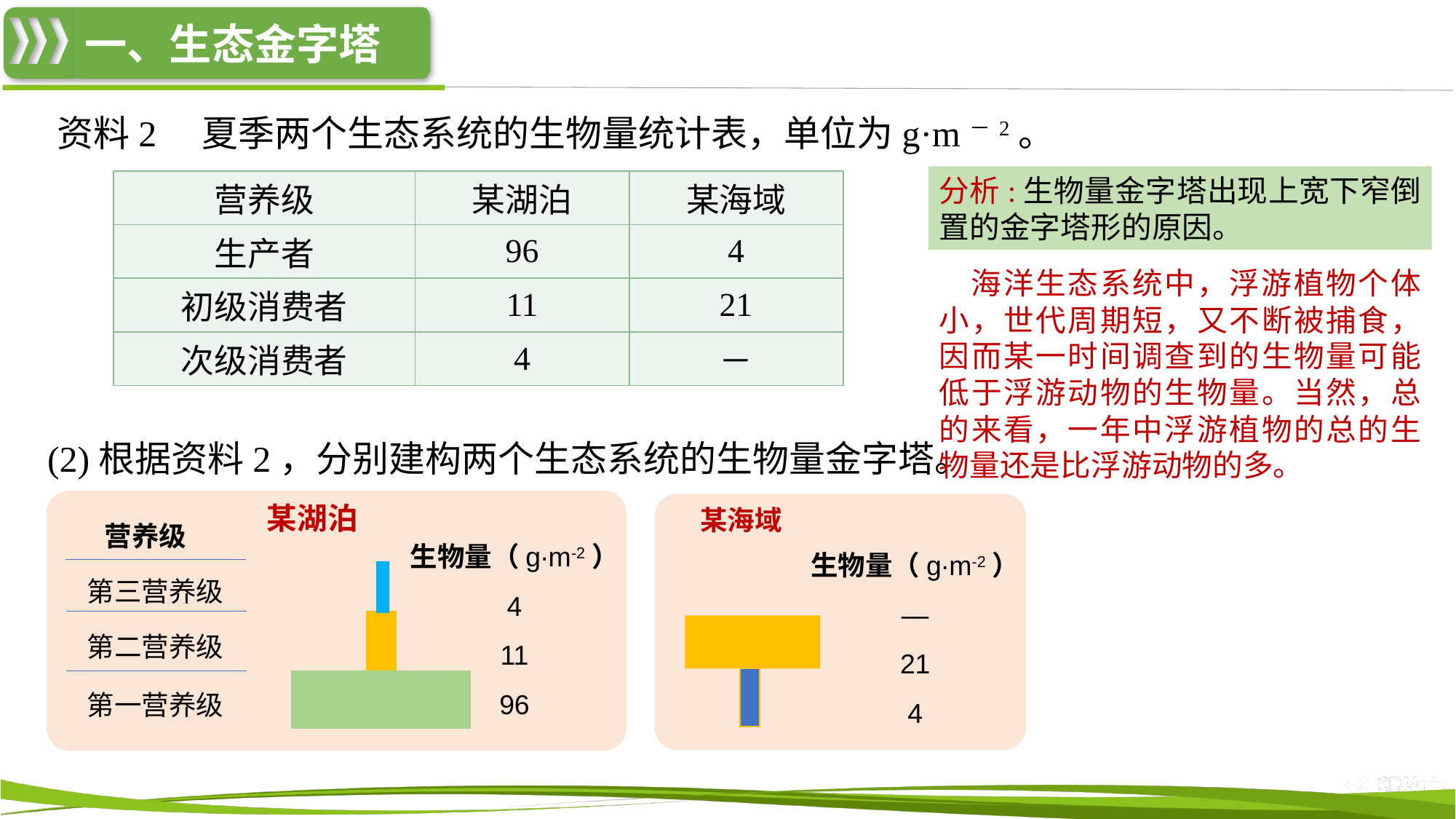

资料2　夏季两个生态系统的生物量统计表，单位为g·m－2。
分析:生物量金字塔出现上宽下窄倒置的金字塔形的原因。
| 营养级 | 某湖泊 | 某海域 |
| --- | --- | --- |
| 生产者 | 96 | 4 |
| 初级消费者 | 11 | 21 |
| 次级消费者 | 4 | － |
　海洋生态系统中，浮游植物个体小，世代周期短，又不断被捕食，因而某一时间调查到的生物量可能低于浮游动物的生物量。当然，总的来看，一年中浮游植物的总的生物量还是比浮游动物的多。
(2)根据资料2，分别建构两个生态系统的生物量金字塔。

某湖泊
某海域
营养级
生物量（g∙m-2）
4
11
96

第三营养级

第二营养级

第一营养级
生物量（g∙m-2）
—
21
4